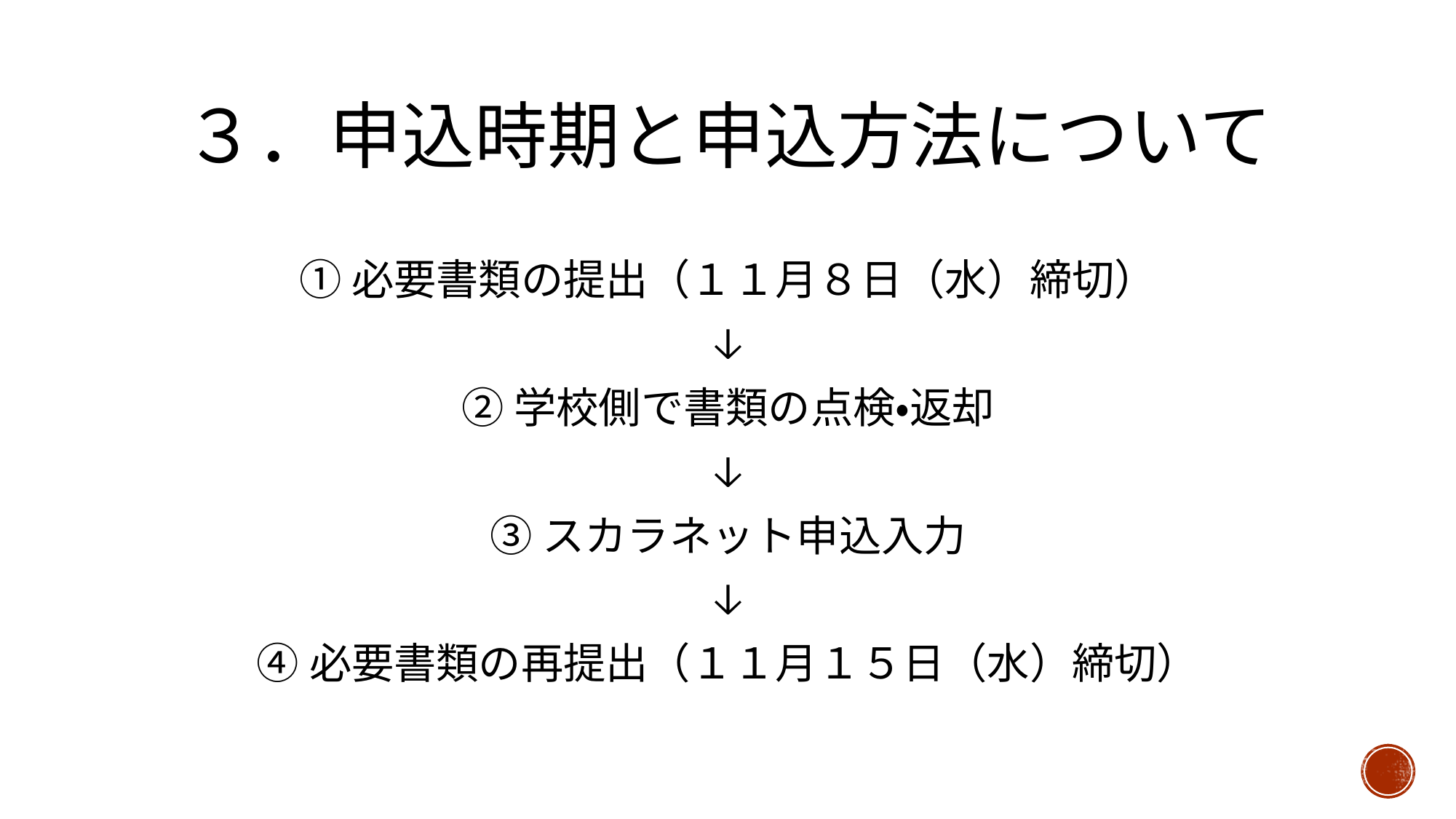

# ３．申込時期と申込方法について
①必要書類の提出（１１月８日（水）締切）
↓
②学校側で書類の点検・返却
↓
③スカラネット申込入力
↓
④必要書類の再提出（１１月１５日（水）締切）